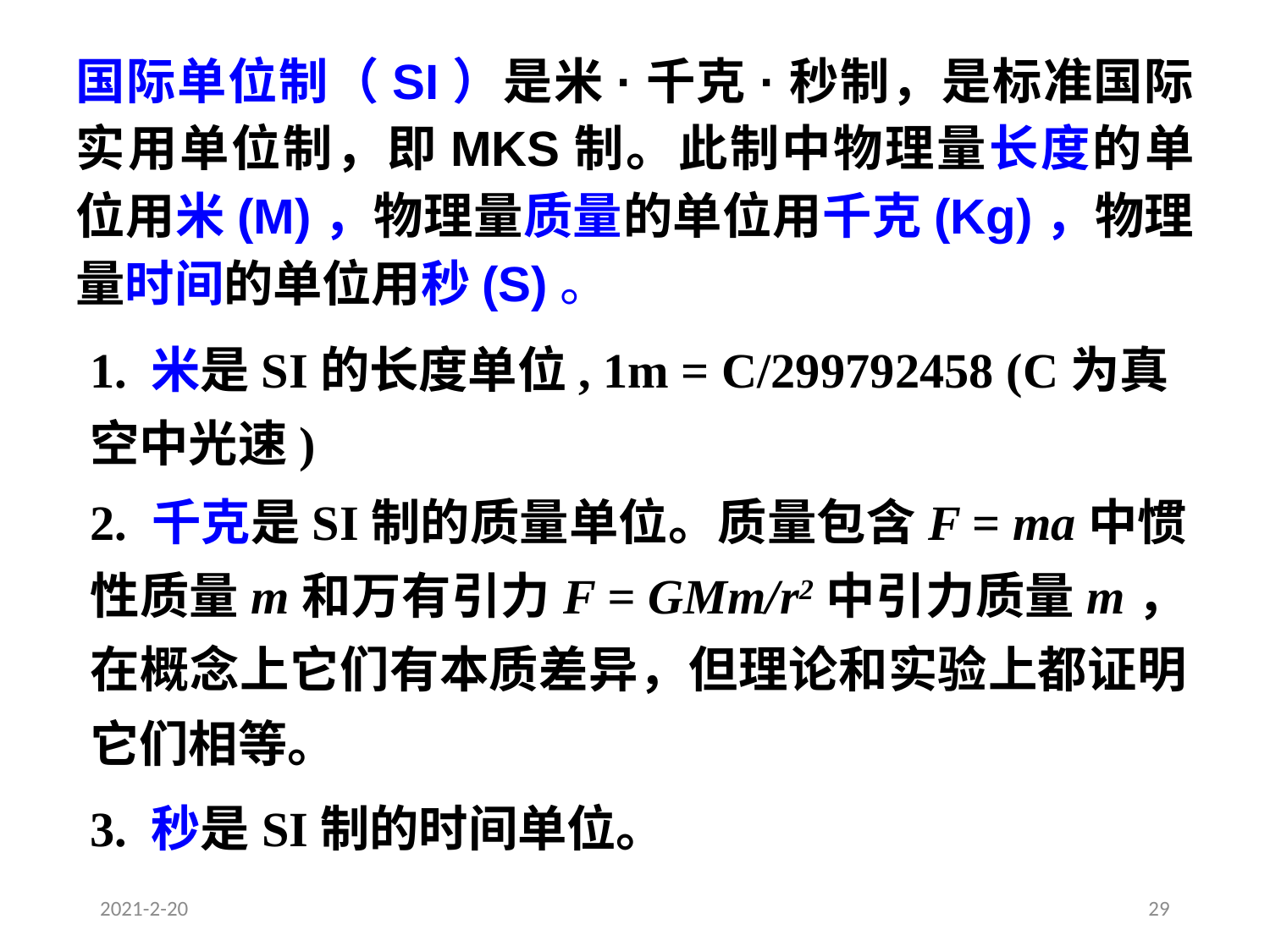

国际单位制（SI）是米·千克·秒制，是标准国际实用单位制，即MKS制。此制中物理量长度的单位用米(M)，物理量质量的单位用千克(Kg)，物理量时间的单位用秒(S)。
1. 米是SI的长度单位, 1m = C/299792458 (C为真空中光速)
2. 千克是SI制的质量单位。质量包含F = ma中惯性质量m和万有引力F = GMm/r2中引力质量m，在概念上它们有本质差异，但理论和实验上都证明它们相等。
3. 秒是SI制的时间单位。
2021-2-20
29